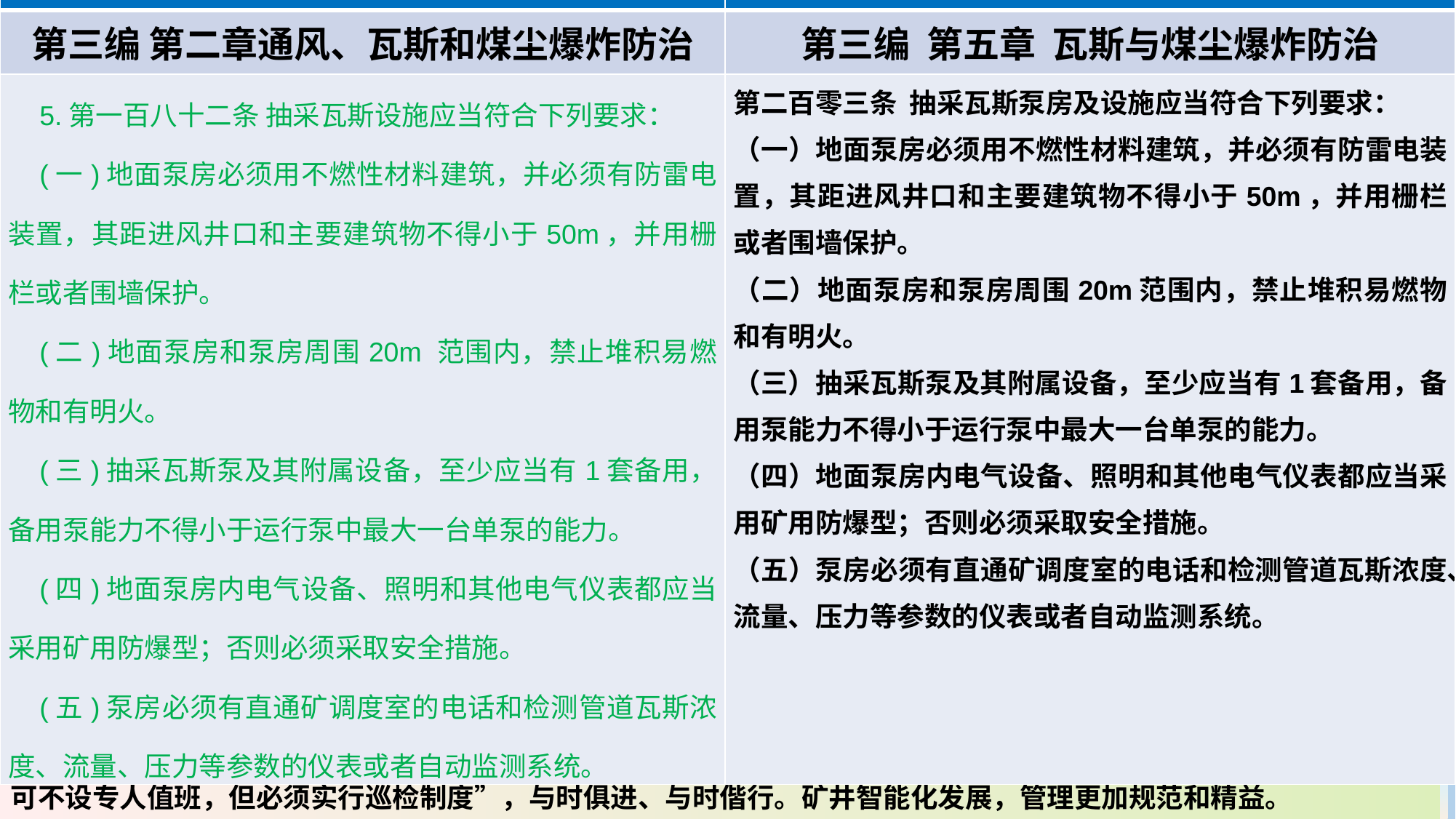

| 《煤矿安全规程》（2022版） | 《煤矿安全规程》（2025版） |
| --- | --- |
| 第三编 第二章通风、瓦斯和煤尘爆炸防治 | 第三编 第五章 瓦斯与煤尘爆炸防治 |
| 5.第一百八十二条 抽采瓦斯设施应当符合下列要求： (一)地面泵房必须用不燃性材料建筑，并必须有防雷电装置，其距进风井口和主要建筑物不得小于50m，并用栅栏或者围墙保护。 (二)地面泵房和泵房周围20m 范围内，禁止堆积易燃物和有明火。 (三)抽采瓦斯泵及其附属设备，至少应当有1套备用，备用泵能力不得小于运行泵中最大一台单泵的能力。 (四)地面泵房内电气设备、照明和其他电气仪表都应当采用矿用防爆型；否则必须采取安全措施。 (五)泵房必须有直通矿调度室的电话和检测管道瓦斯浓度、流量、压力等参数的仪表或者自动监测系统。 | 第二百零三条 抽采瓦斯泵房及设施应当符合下列要求： （一）地面泵房必须用不燃性材料建筑，并必须有防雷电装置，其距进风井口和主要建筑物不得小于50m，并用栅栏或者围墙保护。 （二）地面泵房和泵房周围20m范围内，禁止堆积易燃物和有明火。 （三）抽采瓦斯泵及其附属设备，至少应当有1套备用，备用泵能力不得小于运行泵中最大一台单泵的能力。 （四）地面泵房内电气设备、照明和其他电气仪表都应当采用矿用防爆型；否则必须采取安全措施。 （五）泵房必须有直通矿调度室的电话和检测管道瓦斯浓度、流量、压力等参数的仪表或者自动监测系统。 |
【培训要点】      本条是关于矿井抽采瓦斯泵房及设施的有关规定。
要点 1▶▶标题句增加“泵房”，地点更明确。适应新技术发展趋势，增加“实现抽采泵集中监控、图像监视的泵房可不设专人值班，但必须实行巡检制度”，与时俱进、与时偕行。矿井智能化发展，管理更加规范和精益。
要点 2▶▶抽采瓦斯泵房及设施“安全七防”：1.防建材z着火；2.防雷电；3.防明火；4、防无备用；5.防爆；6.防通讯不畅；7.防监测仪器不全。